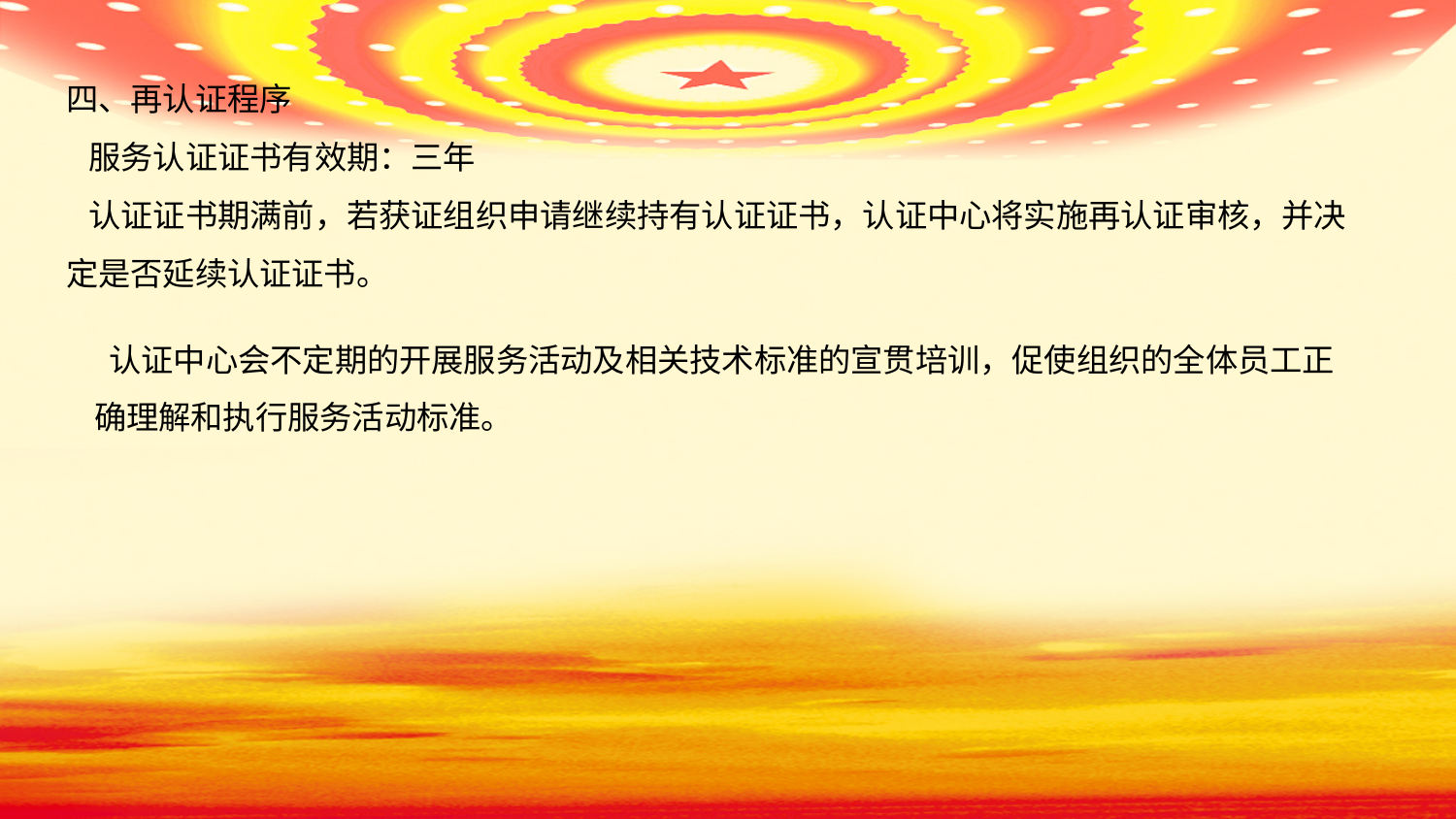

四、再认证程序
  服务认证证书有效期：三年  认证证书期满前，若获证组织申请继续持有认证证书，认证中心将实施再认证审核，并决定是否延续认证证书。
 认证中心会不定期的开展服务活动及相关技术标准的宣贯培训，促使组织的全体员工正确理解和执行服务活动标准。